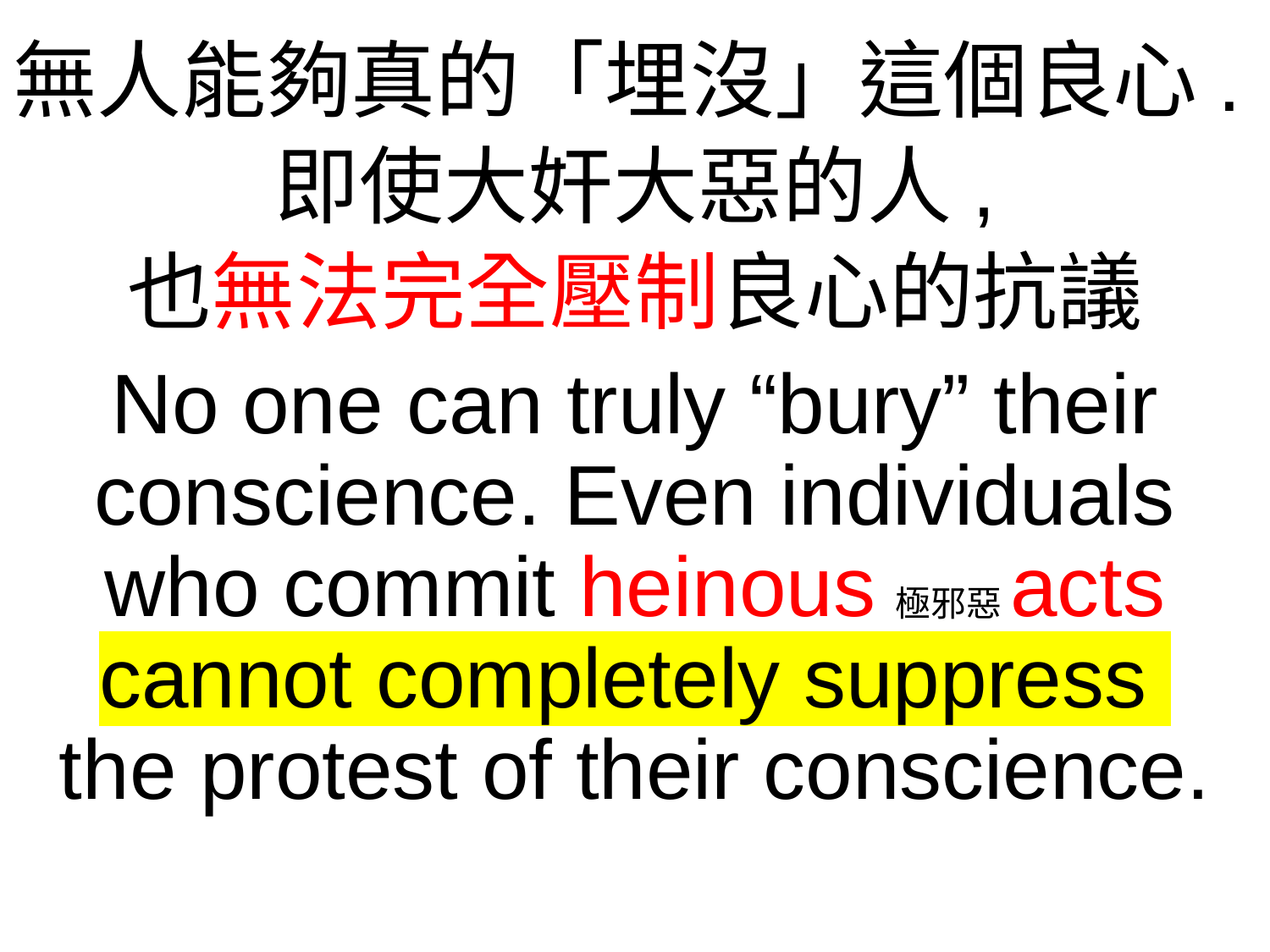

無人能夠真的「埋沒」這個良心.即使大奸大惡的人,
也無法完全壓制良心的抗議
No one can truly “bury” their conscience. Even individuals who commit heinous極邪惡acts cannot completely suppress
the protest of their conscience.